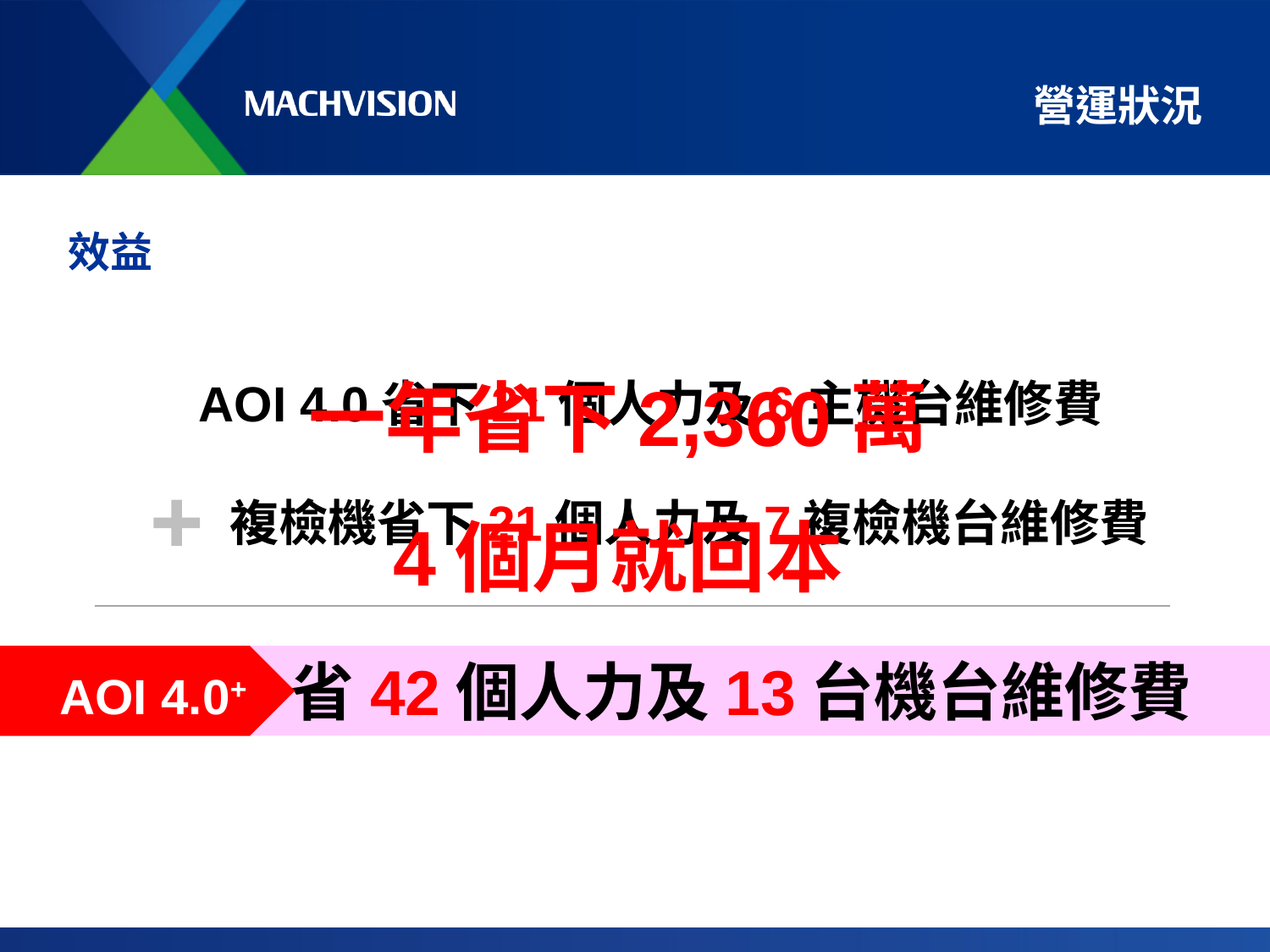

# 營運狀況
效益
一年省下2,360萬
4個月就回本
AOI 4.0省下21個人力及6主機台維修費
複檢機省下21個人力及7複檢機台維修費

AOI 4.0+

省42個人力及13台機台維修費